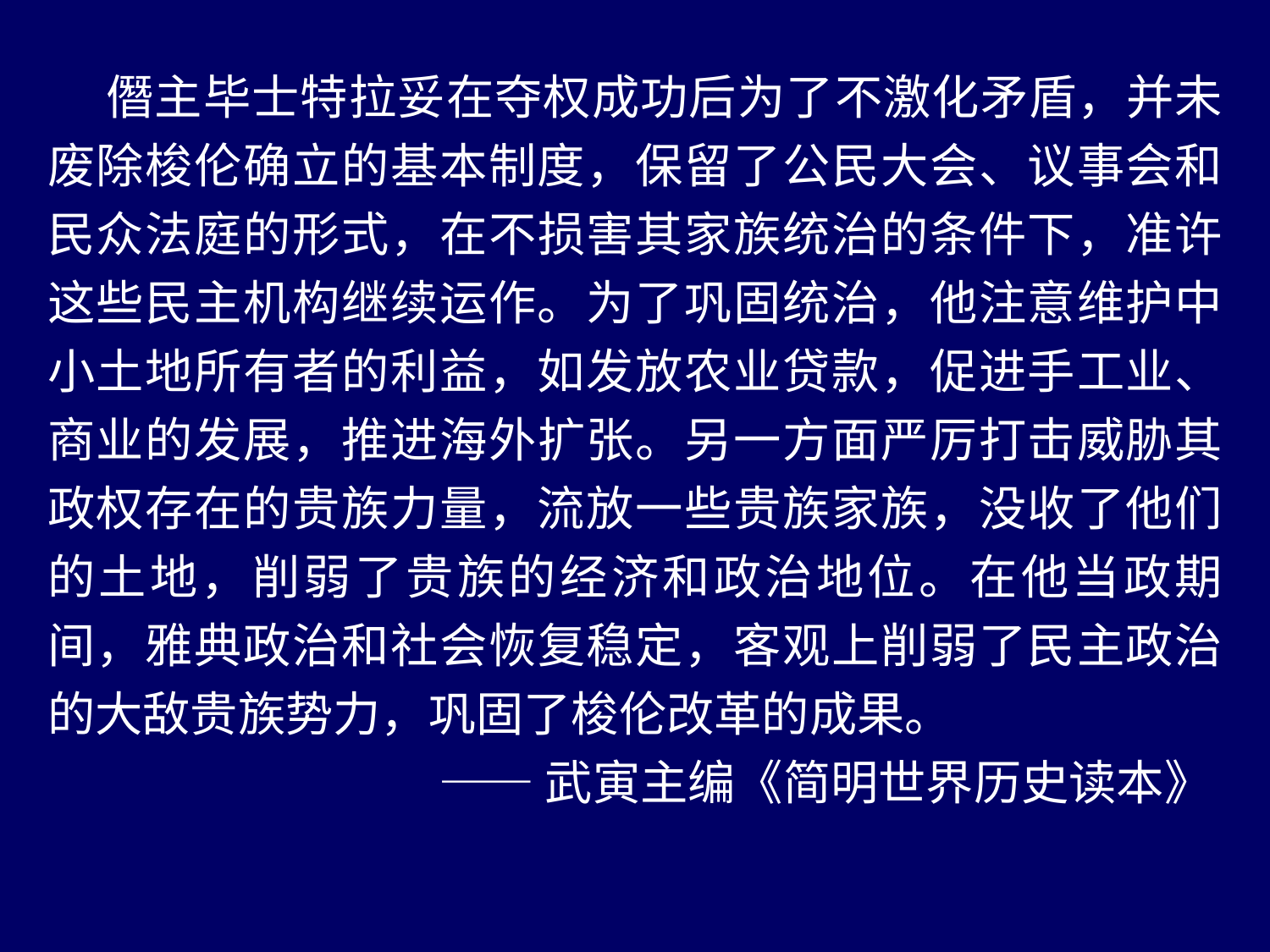

僭主毕士特拉妥在夺权成功后为了不激化矛盾，并未废除梭伦确立的基本制度，保留了公民大会、议事会和民众法庭的形式，在不损害其家族统治的条件下，准许这些民主机构继续运作。为了巩固统治，他注意维护中小土地所有者的利益，如发放农业贷款，促进手工业、商业的发展，推进海外扩张。另一方面严厉打击威胁其政权存在的贵族力量，流放一些贵族家族，没收了他们的土地，削弱了贵族的经济和政治地位。在他当政期间，雅典政治和社会恢复稳定，客观上削弱了民主政治的大敌贵族势力，巩固了梭伦改革的成果。
——武寅主编《简明世界历史读本》